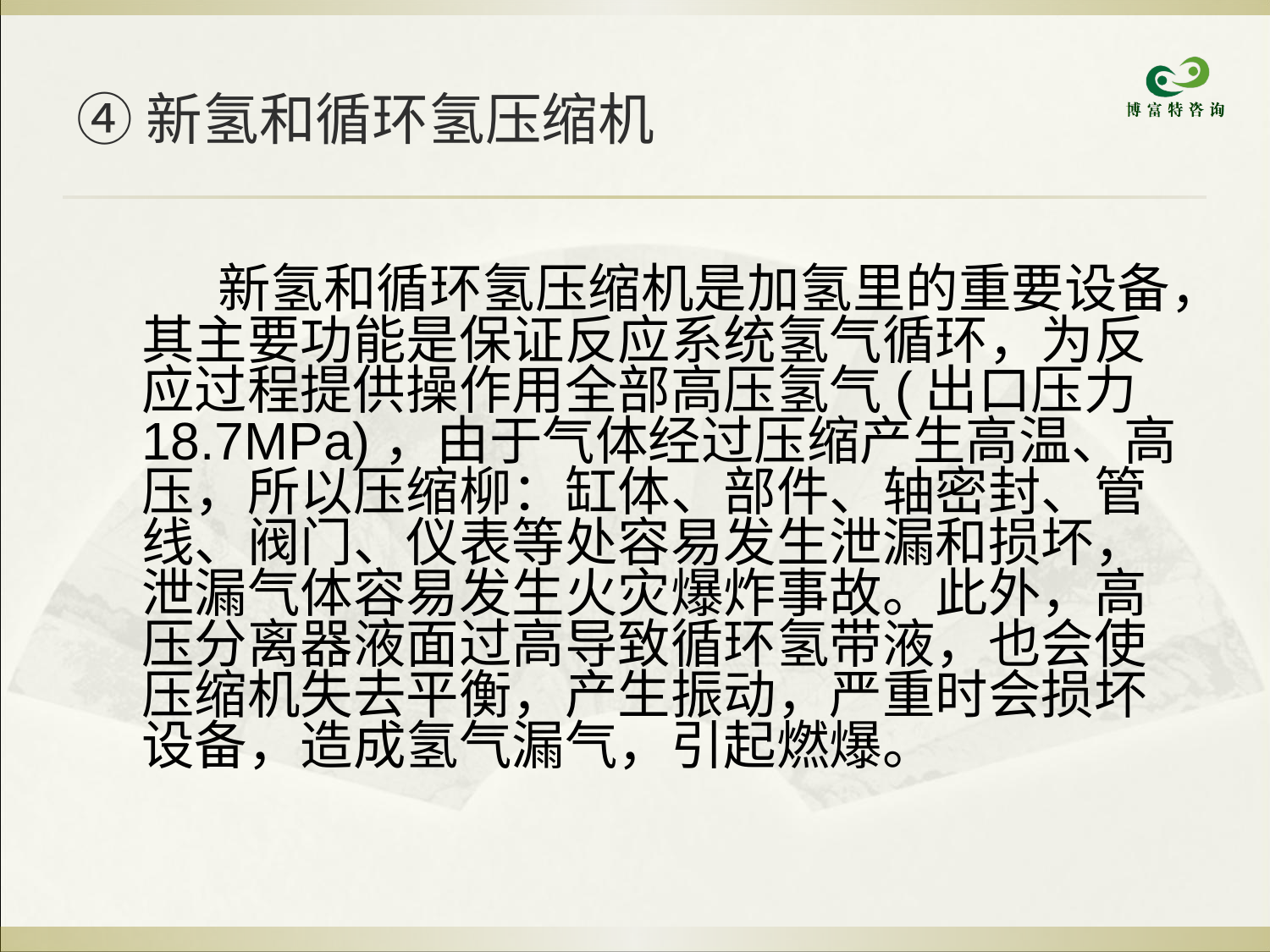

④新氢和循环氢压缩机
    新氢和循环氢压缩机是加氢里的重要设备，其主要功能是保证反应系统氢气循环，为反应过程提供操作用全部高压氢气(出口压力18.7MPa)，由于气体经过压缩产生高温、高压，所以压缩柳：缸体、部件、轴密封、管线、阀门、仪表等处容易发生泄漏和损坏，泄漏气体容易发生火灾爆炸事故。此外，高压分离器液面过高导致循环氢带液，也会使压缩机失去平衡，产生振动，严重时会损坏设备，造成氢气漏气，引起燃爆。